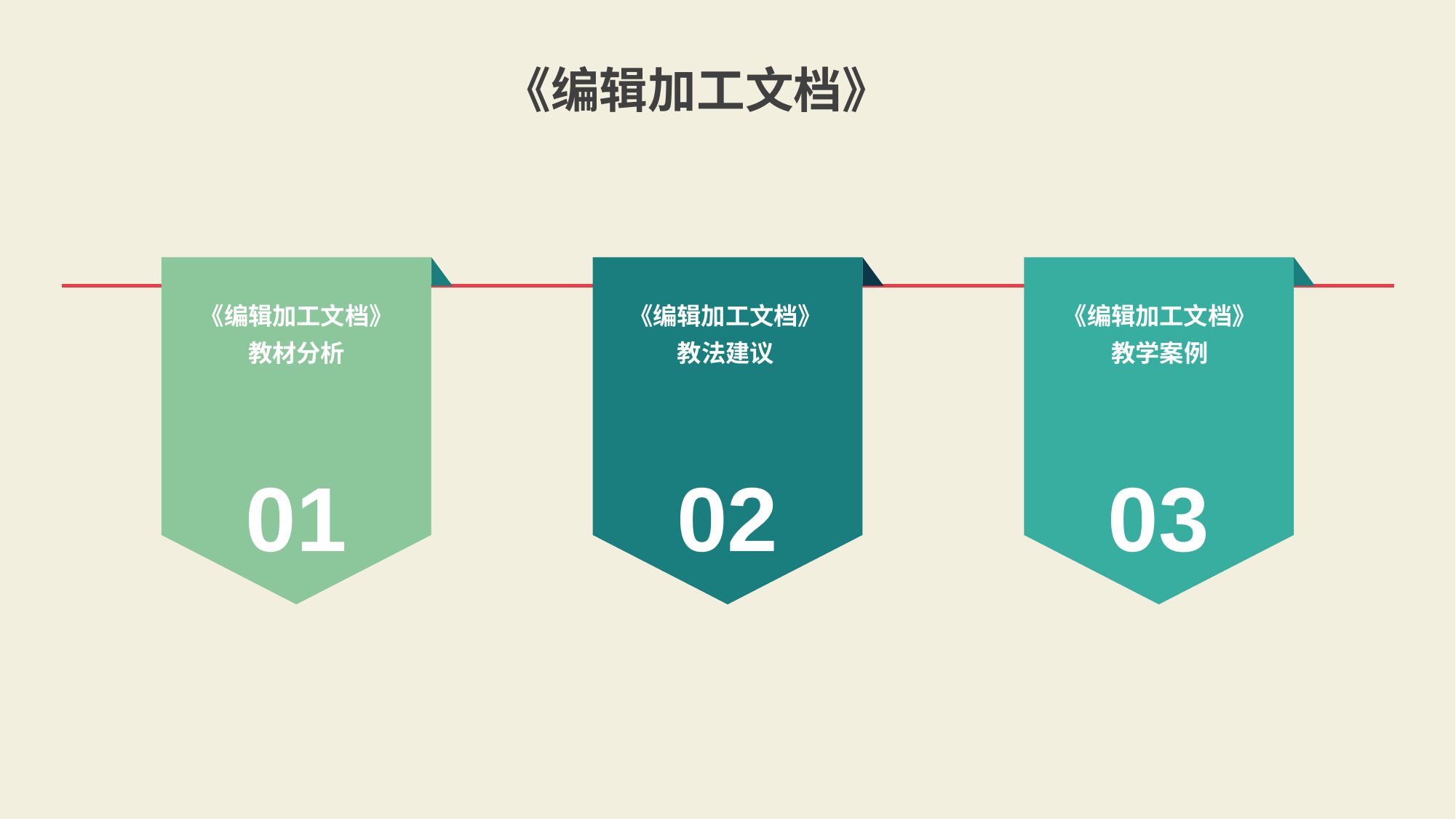

《编辑加工文档》

《编辑加工文档》教材分析
01

《编辑加工文档》教法建议
02

《编辑加工文档》教学案例
03